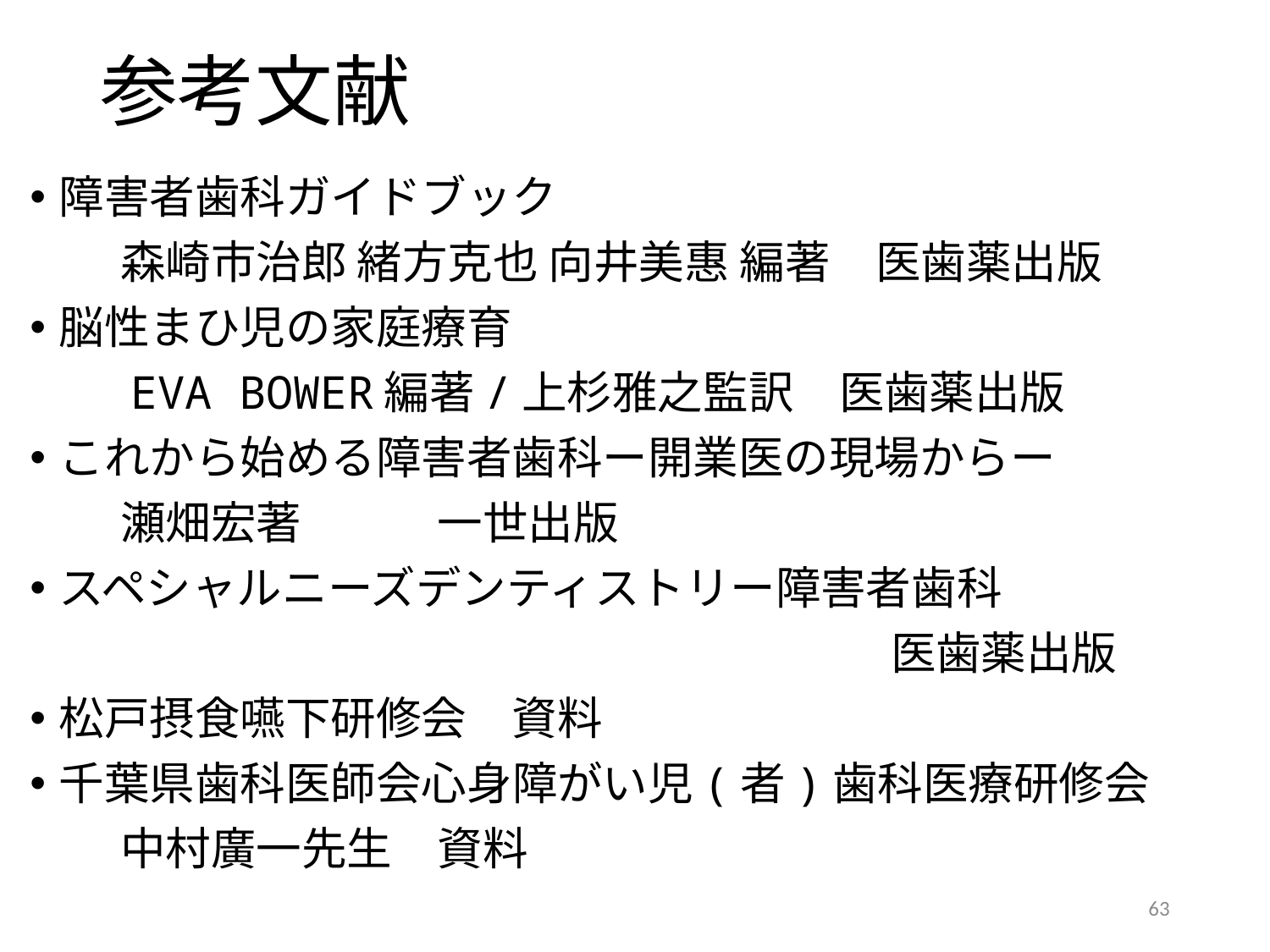

# 参考文献
障害者歯科ガイドブック
　　森崎市治郎 緒方克也 向井美惠 編著　医歯薬出版
脳性まひ児の家庭療育
　　EVA BOWER編著/上杉雅之監訳　医歯薬出版
これから始める障害者歯科ー開業医の現場からー
　　瀬畑宏著　　　一世出版
スペシャルニーズデンティストリー障害者歯科
　　　　　　　　　　　　　　　　　　　医歯薬出版
松戸摂食嚥下研修会　資料
千葉県歯科医師会心身障がい児(者)歯科医療研修会
　　中村廣一先生　資料

63